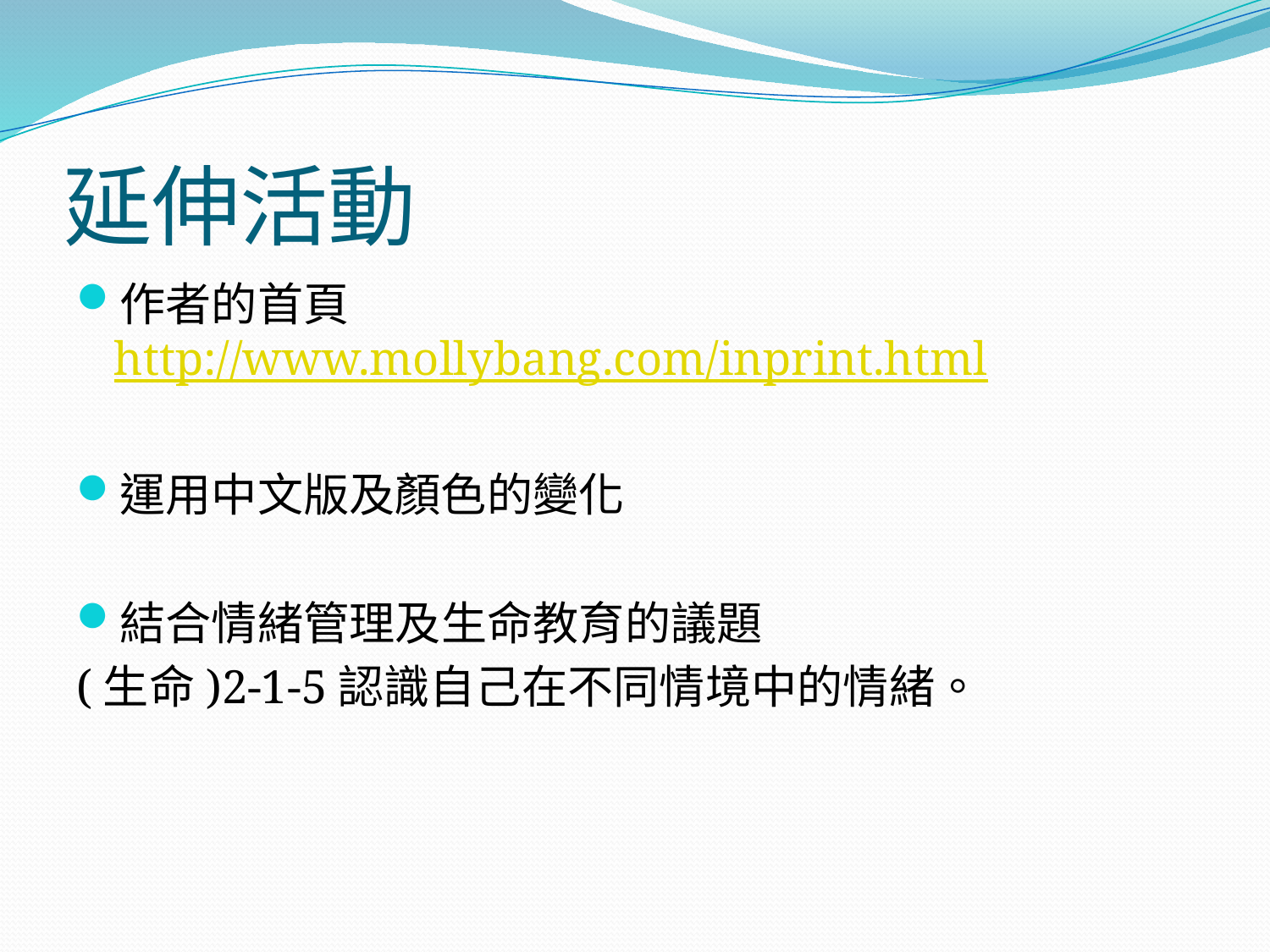

# 延伸活動
作者的首頁http://www.mollybang.com/inprint.html

運用中文版及顏色的變化

結合情緒管理及生命教育的議題
(生命)2-1-5認識自己在不同情境中的情緒。